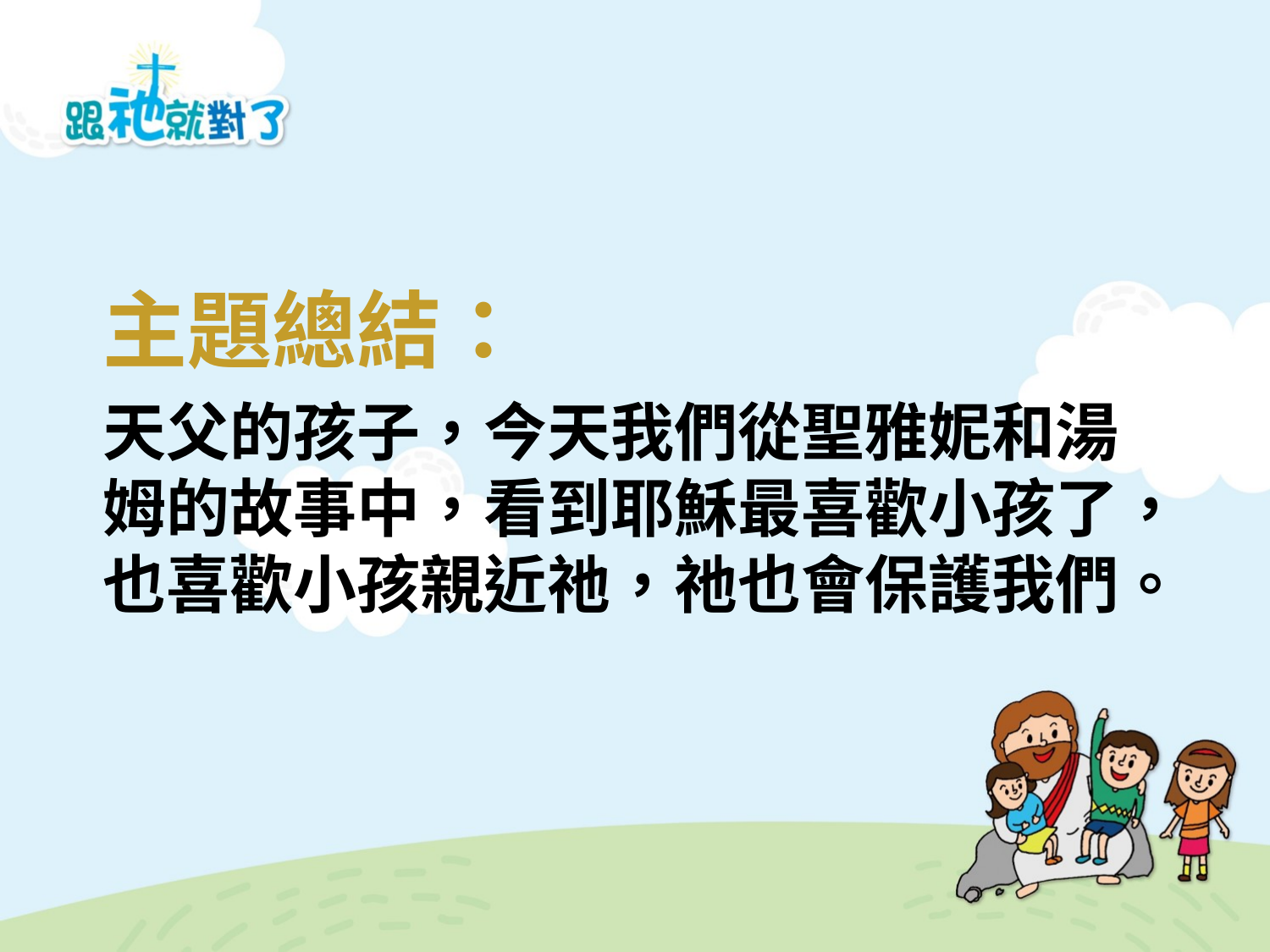

主題總結：
天父的孩子，今天我們從聖雅妮和湯姆的故事中，看到耶穌最喜歡小孩了，也喜歡小孩親近祂，祂也會保護我們。